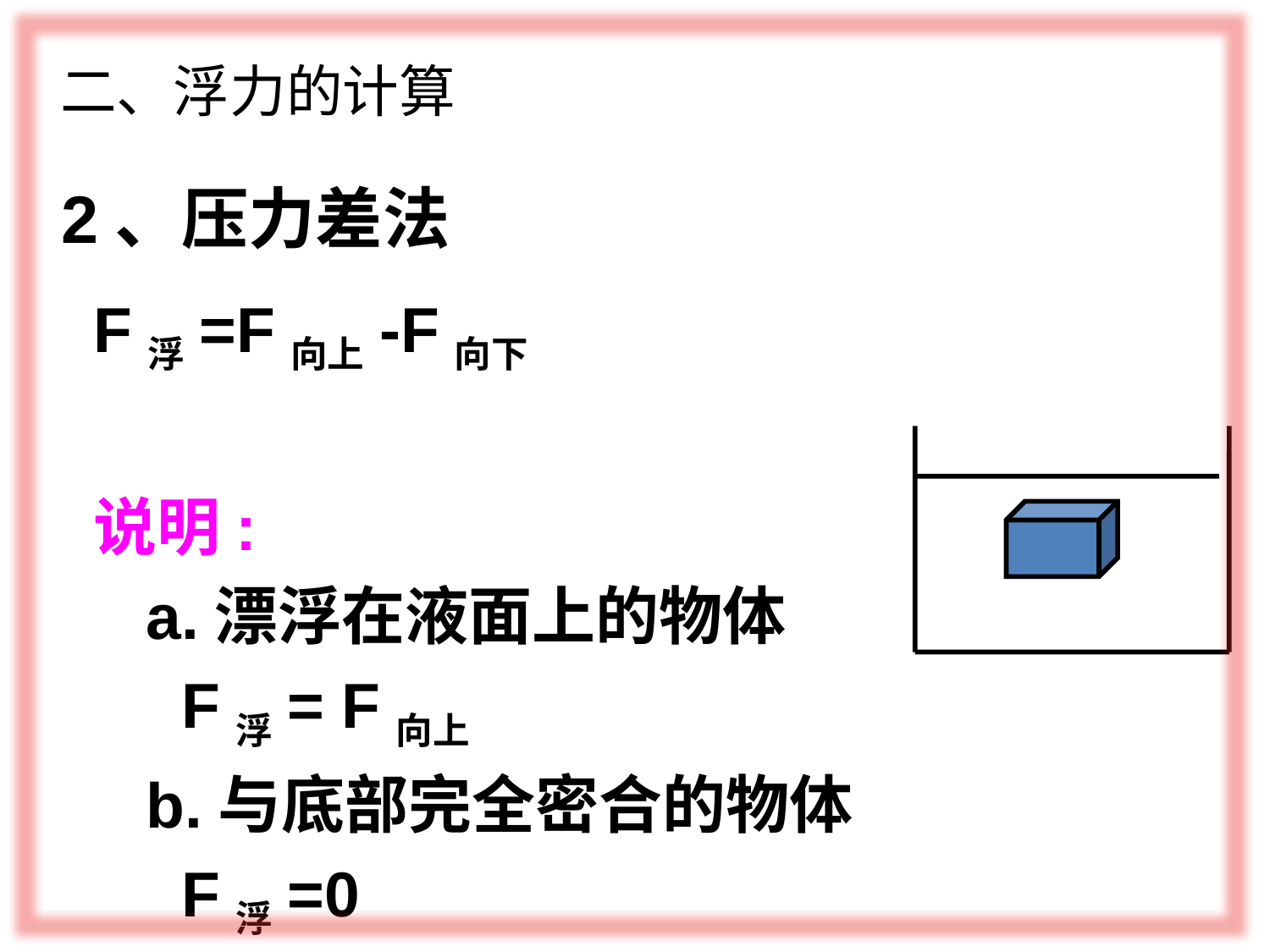

# 二、浮力的计算
2、压力差法
F浮=F向上-F向下

说明:
   a.漂浮在液面上的物体
     F浮= F向上
   b.与底部完全密合的物体
     F浮=0